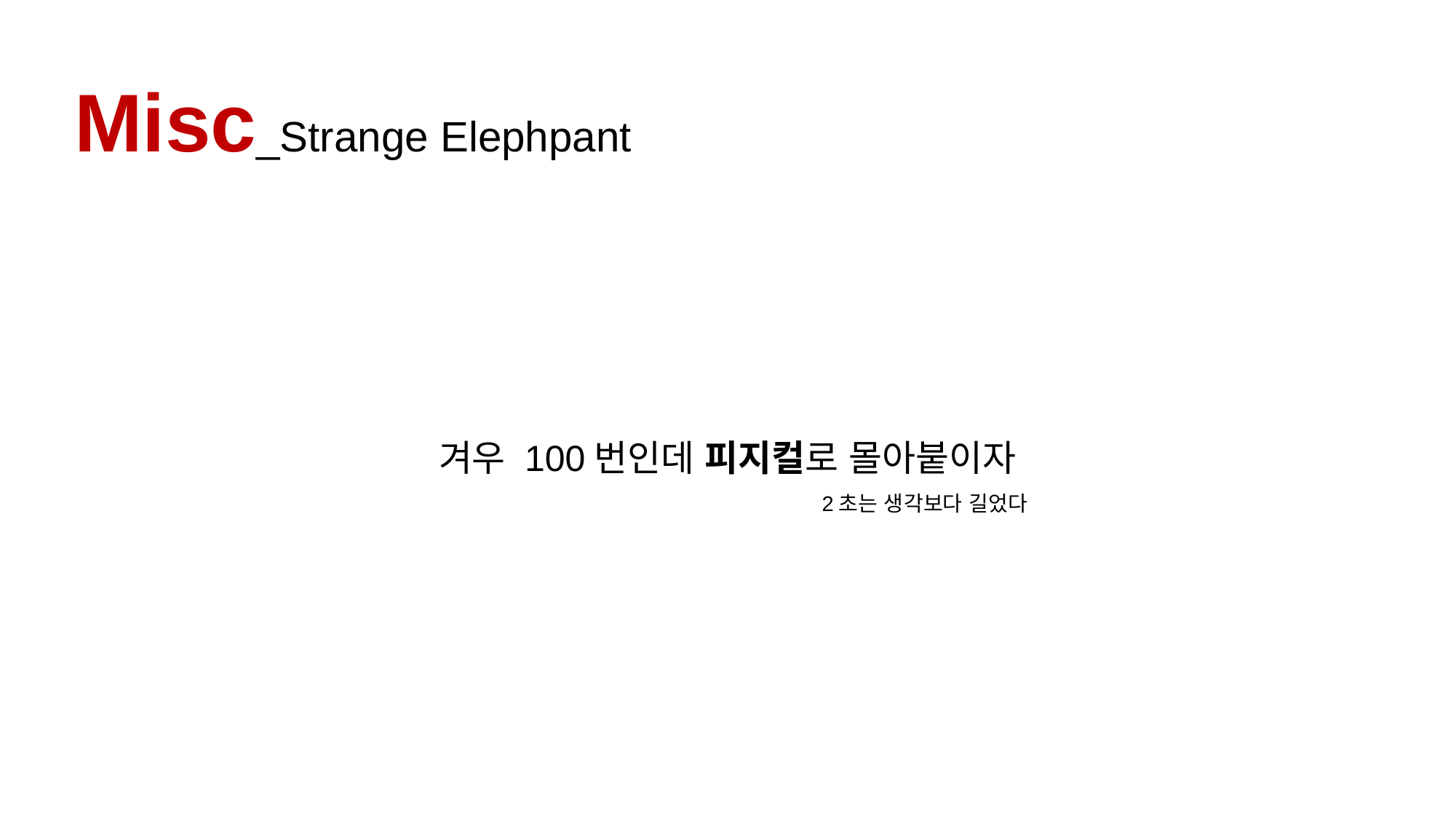

Misc_Strange Elephpant
겨우 100번인데 피지컬로 몰아붙이자
2초는 생각보다 길었다